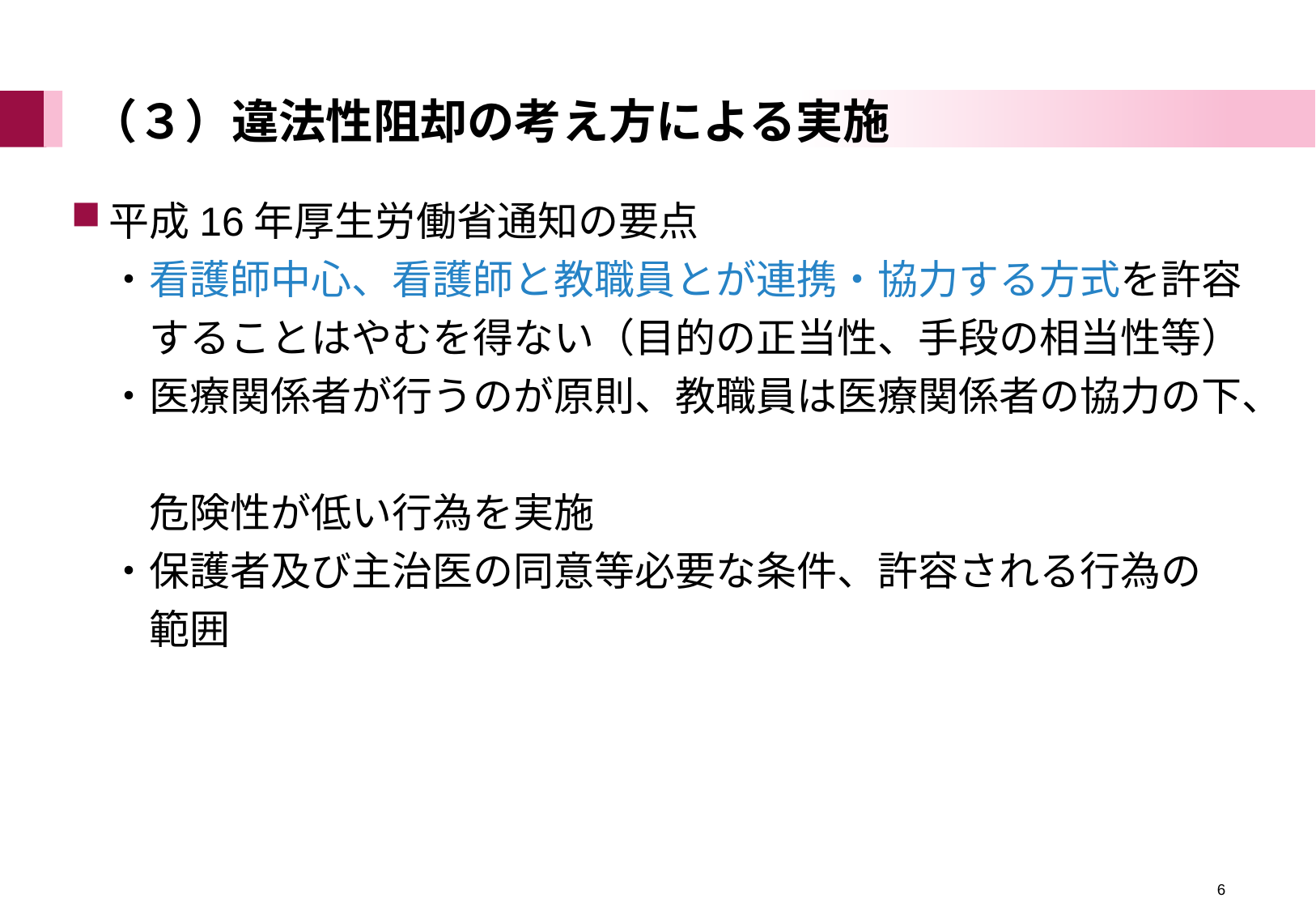

# （３）違法性阻却の考え方による実施
平成16年厚生労働省通知の要点
・看護師中心、看護師と教職員とが連携・協力する方式を許容
　することはやむを得ない（目的の正当性、手段の相当性等）
・医療関係者が行うのが原則、教職員は医療関係者の協力の下、
　危険性が低い行為を実施
・保護者及び主治医の同意等必要な条件、許容される行為の
　範囲

　　　　　　　　　　　　　　　　　6